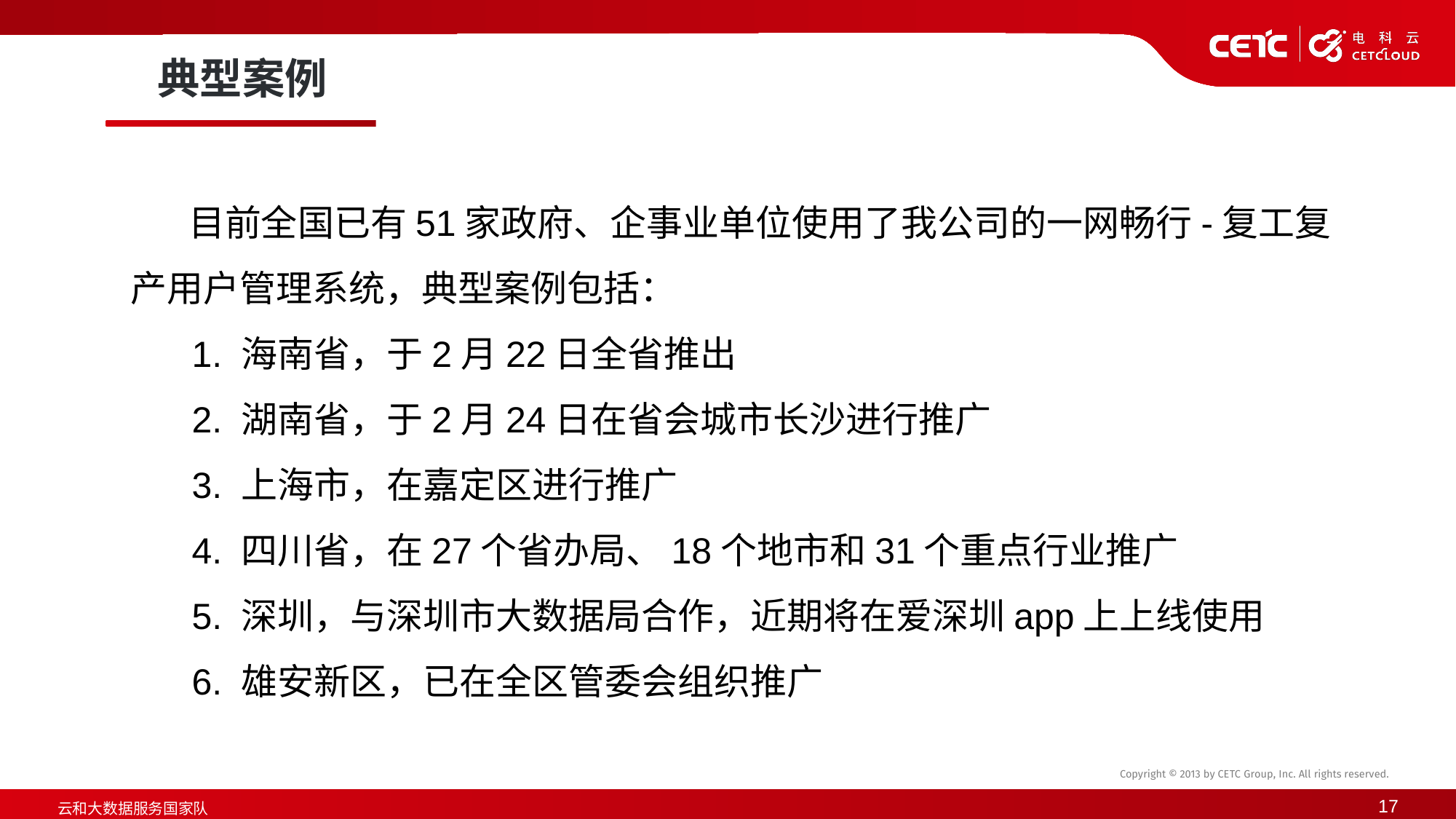

典型案例

      目前全国已有51家政府、企事业单位使用了我公司的一网畅行-复工复产用户管理系统，典型案例包括：
      1. 海南省，于2月22日全省推出
      2. 湖南省，于2月24日在省会城市长沙进行推广
      3. 上海市，在嘉定区进行推广
      4. 四川省，在27个省办局、18个地市和31个重点行业推广
      5. 深圳，与深圳市大数据局合作，近期将在爱深圳app上上线使用
      6. 雄安新区，已在全区管委会组织推广